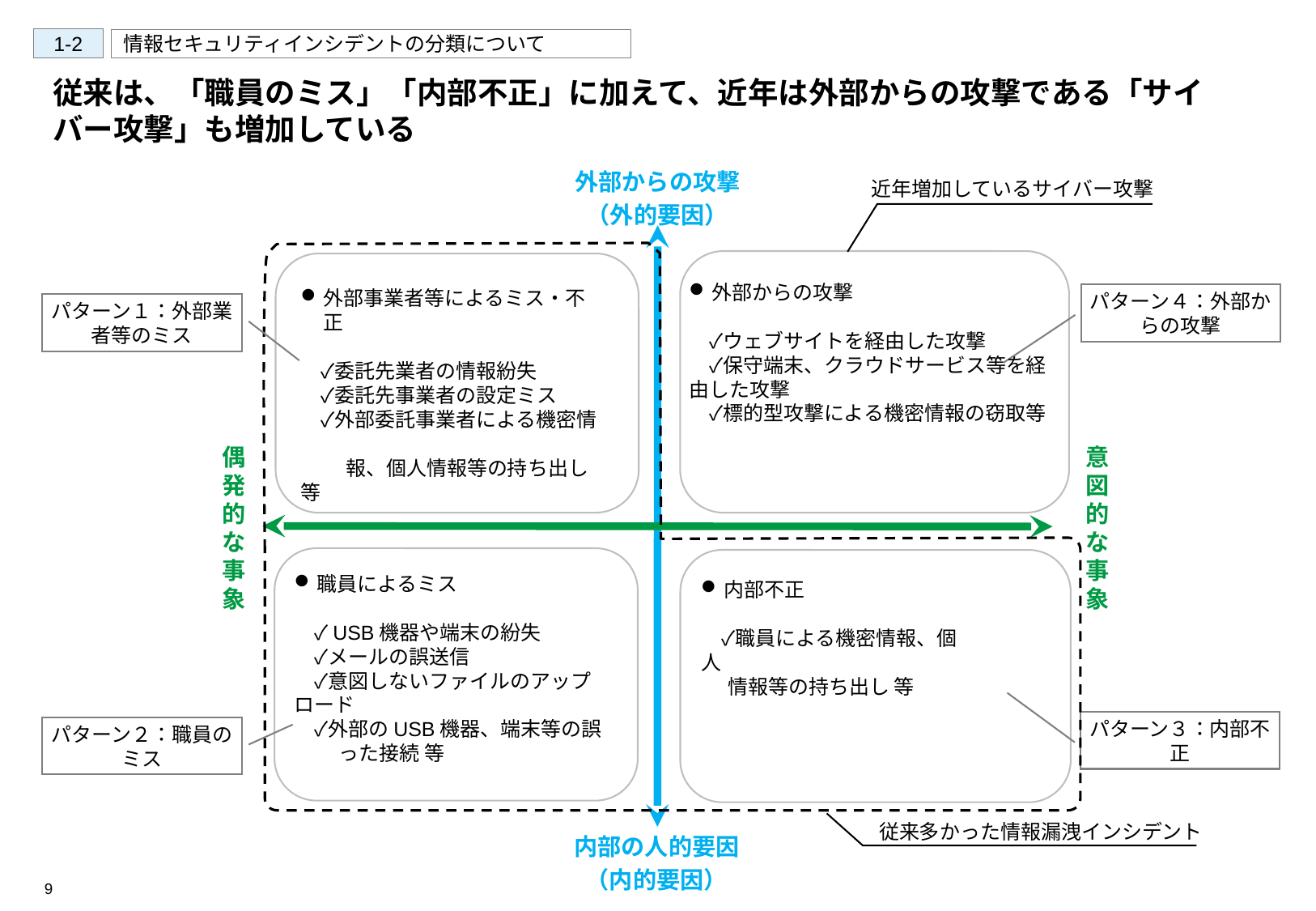

1-2
情報セキュリティインシデントの分類について
従来は、「職員のミス」「内部不正」に加えて、近年は外部からの攻撃である「サイバー攻撃」も増加している
外部からの攻撃
（外的要因）
近年増加しているサイバー攻撃

外部からの攻撃

　✓ウェブサイトを経由した攻撃
　✓保守端末、クラウドサービス等を経由した攻撃
　✓標的型攻撃による機密情報の窃取等

外部事業者等によるミス・不正

　✓委託先業者の情報紛失
　✓委託先事業者の設定ミス
　✓外部委託事業者による機密情
　　 報、個人情報等の持ち出し 等

パターン４：外部からの攻撃
パターン１：外部業者等のミス
偶発的な事象
意図的な事象

職員によるミス

　✓USB機器や端末の紛失
　✓メールの誤送信
　✓意図しないファイルのアップロード
　✓外部のUSB機器、端末等の誤
　　 った接続 等
内部不正

　✓職員による機密情報、個人
     情報等の持ち出し 等
パターン３：内部不正
パターン２：職員のミス

従来多かった情報漏洩インシデント
内部の人的要因
（内的要因）
9